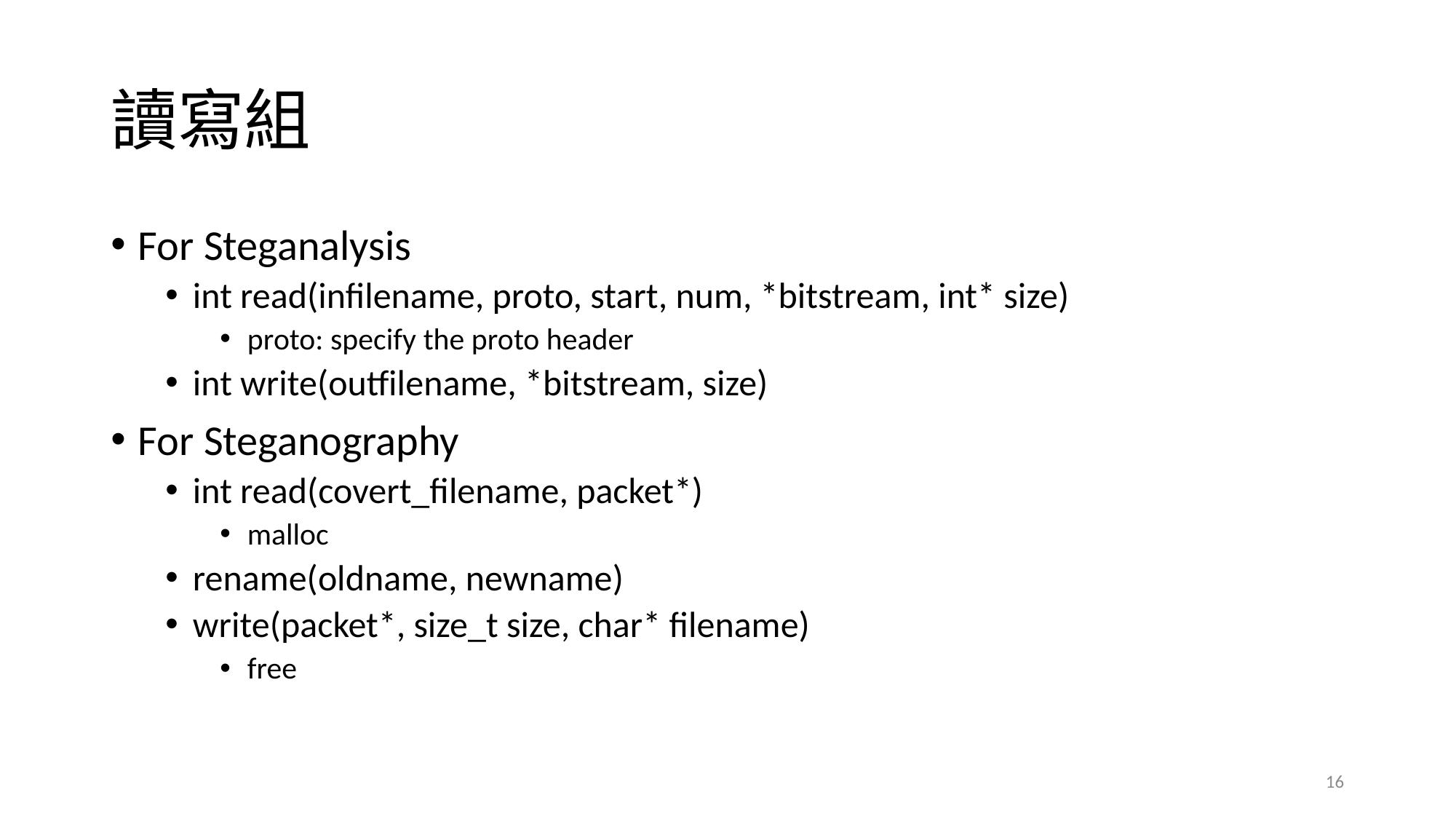

# 讀寫組
For Steganalysis
int read(infilename, proto, start, num, *bitstream, int* size)
proto: specify the proto header
int write(outfilename, *bitstream, size)
For Steganography
int read(covert_filename, packet*)
malloc
rename(oldname, newname)
write(packet*, size_t size, char* filename)
free
16